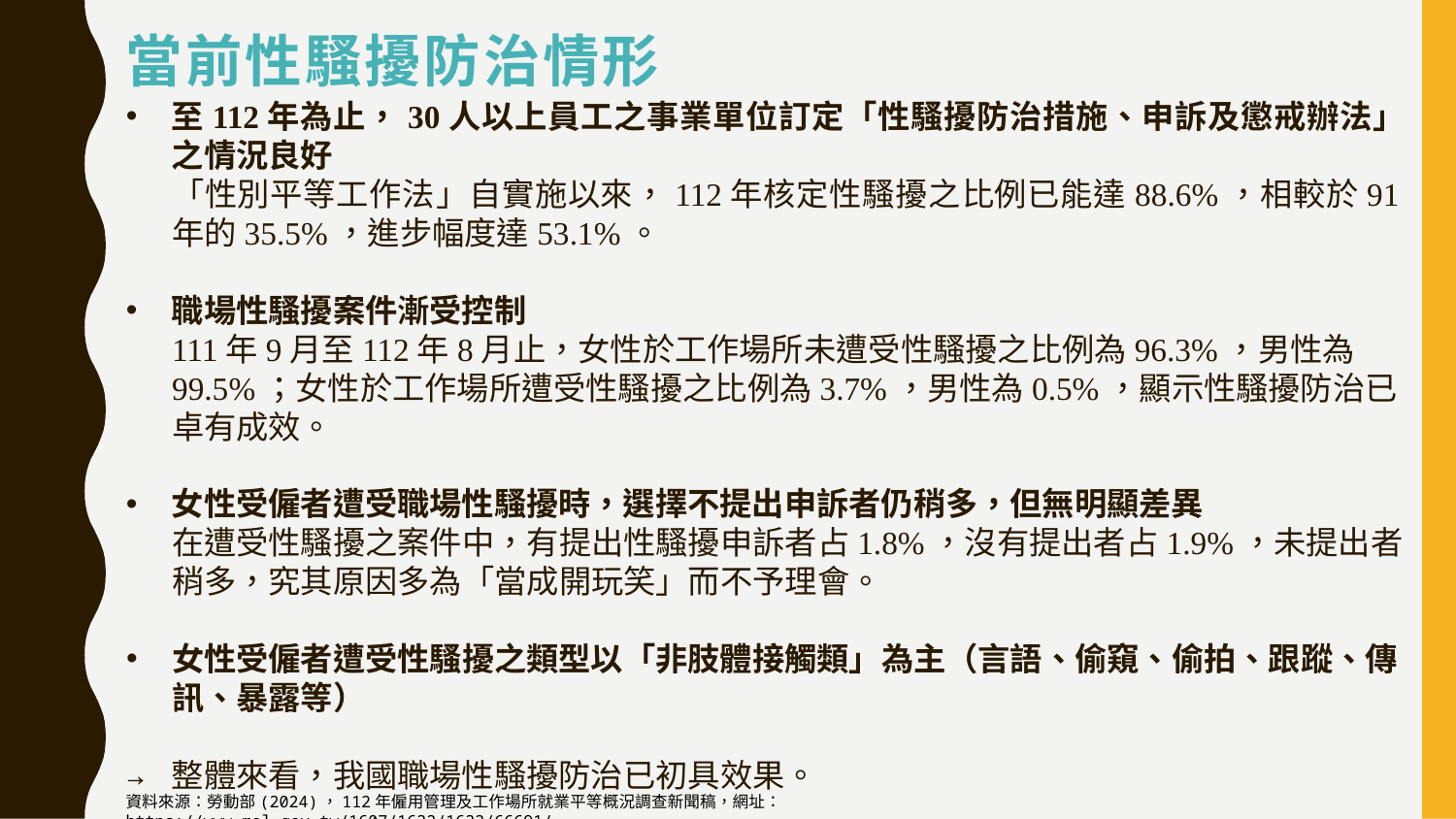

# 當前性騷擾防治情形
至112年為止，30人以上員工之事業單位訂定「性騷擾防治措施、申訴及懲戒辦法」之情況良好
「性別平等工作法」自實施以來，112年核定性騷擾之比例已能達88.6%，相較於91年的35.5%，進步幅度達53.1%。

職場性騷擾案件漸受控制
111年9月至112年8月止，女性於工作場所未遭受性騷擾之比例為96.3%，男性為99.5%；女性於工作場所遭受性騷擾之比例為3.7%，男性為0.5%，顯示性騷擾防治已卓有成效。

女性受僱者遭受職場性騷擾時，選擇不提出申訴者仍稍多，但無明顯差異
在遭受性騷擾之案件中，有提出性騷擾申訴者占1.8%，沒有提出者占1.9%，未提出者稍多，究其原因多為「當成開玩笑」而不予理會。

女性受僱者遭受性騷擾之類型以「非肢體接觸類」為主（言語、偷窺、偷拍、跟蹤、傳訊、暴露等）

整體來看，我國職場性騷擾防治已初具效果。
資料來源：https://udn.com/news/story/7266/4562720
資料來源：勞動部(2024)，112年僱用管理及工作場所就業平等概況調查新聞稿，網址： https://www.mol.gov.tw/1607/1632/1633/66691/